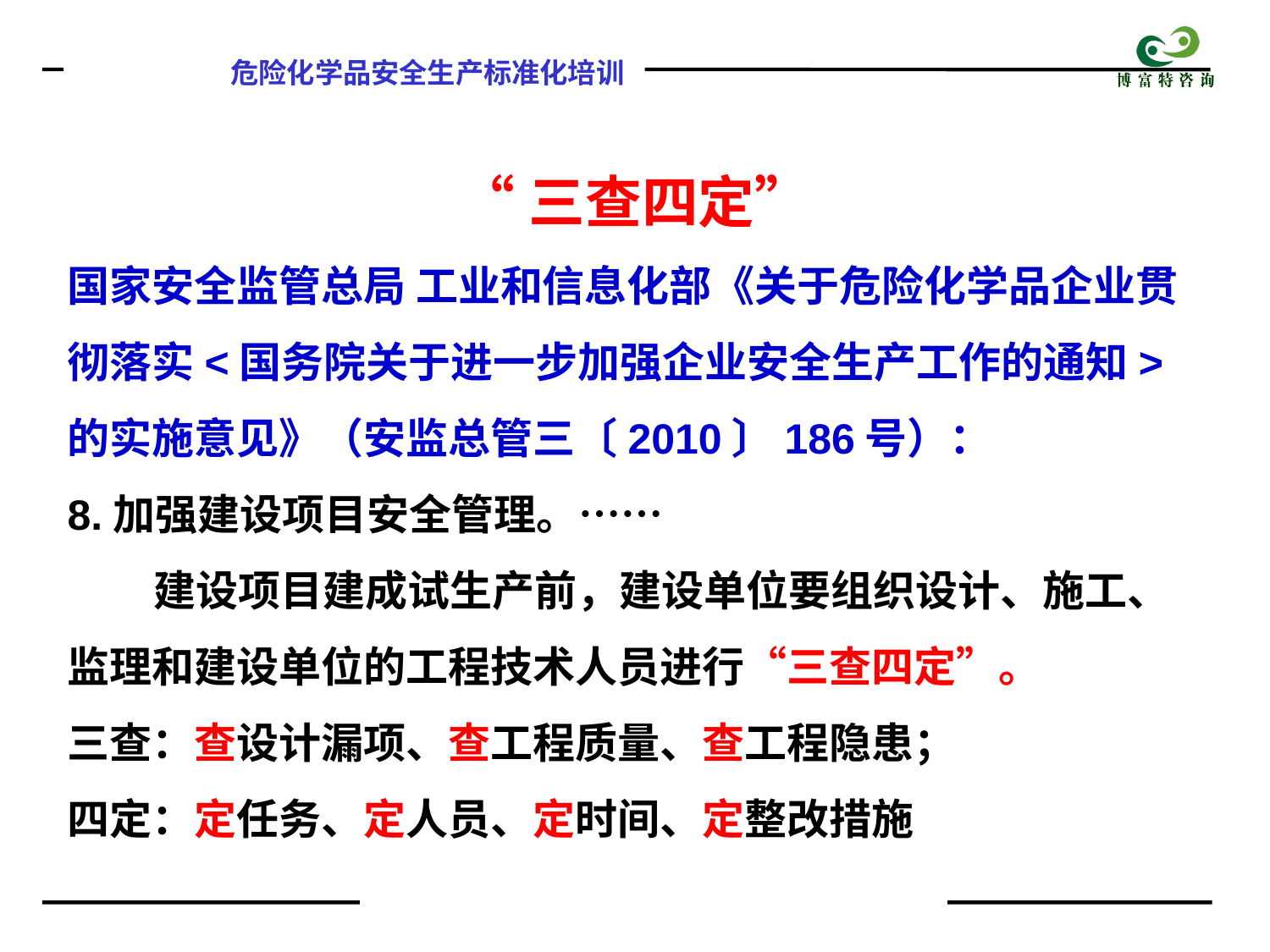

“三查四定”
国家安全监管总局 工业和信息化部《关于危险化学品企业贯彻落实<国务院关于进一步加强企业安全生产工作的通知>的实施意见》（安监总管三〔2010〕186号）：
8.加强建设项目安全管理。……
        建设项目建成试生产前，建设单位要组织设计、施工、监理和建设单位的工程技术人员进行“三查四定”。
三查：查设计漏项、查工程质量、查工程隐患；
四定：定任务、定人员、定时间、定整改措施